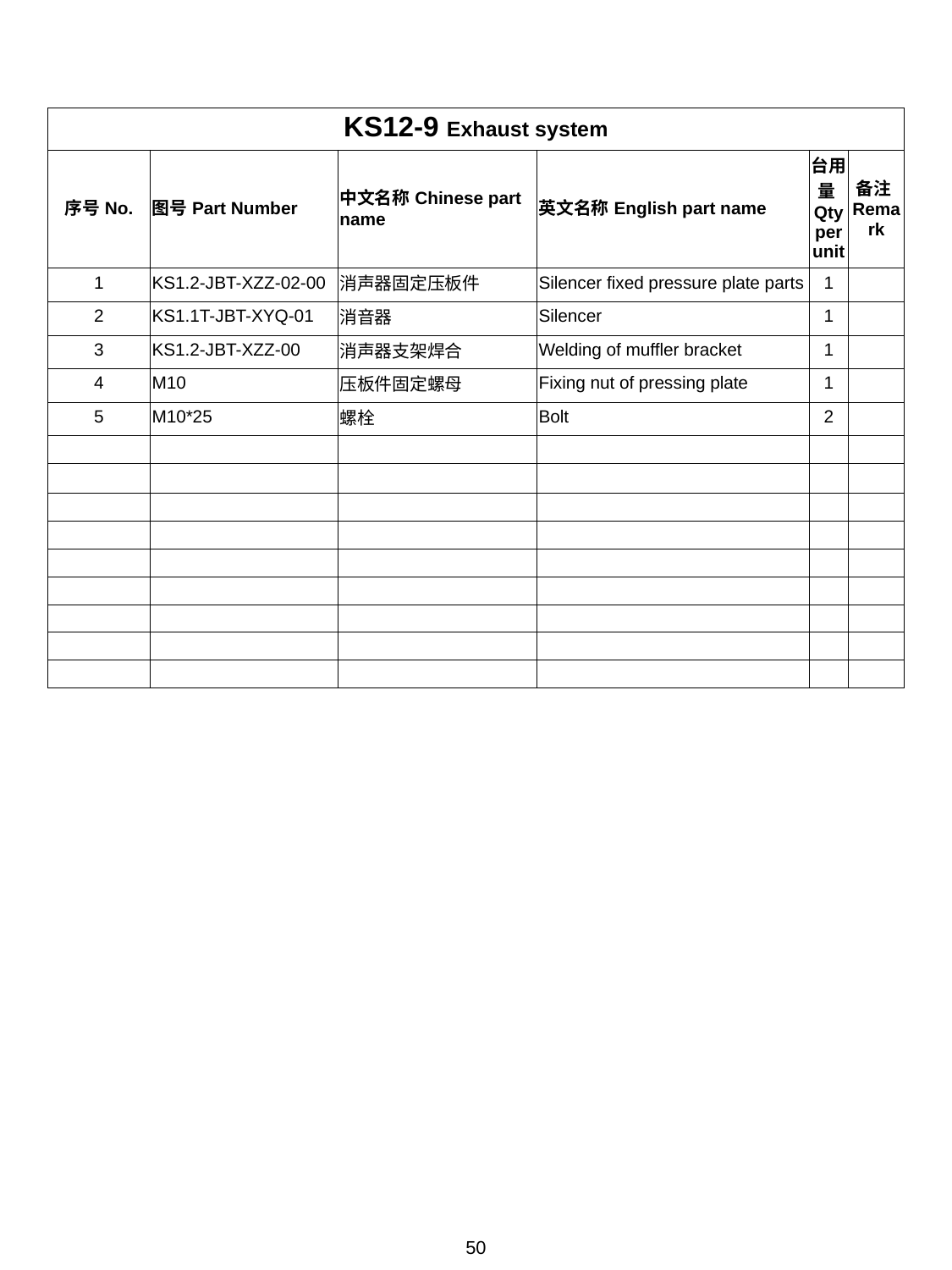

| KS12-9 Exhaust system |  |  |  |  |  |
| --- | --- | --- | --- | --- | --- |
| 序号No. | 图号Part Number | 中文名称Chinese part name | 英文名称English part name | 台用量Qty per unit | 备注Remark |
| 1 | KS1.2-JBT-XZZ-02-00 | 消声器固定压板件 | Silencer fixed pressure plate parts | 1 |  |
| 2 | KS1.1T-JBT-XYQ-01 | 消音器 | Silencer | 1 |  |
| 3 | KS1.2-JBT-XZZ-00 | 消声器支架焊合 | Welding of muffler bracket | 1 |  |
| 4 | M10 | 压板件固定螺母 | Fixing nut of pressing plate | 1 |  |
| 5 | M10\*25 | 螺栓 | Bolt | 2 |  |
|  |  |  |  |  |  |
|  |  |  |  |  |  |
|  |  |  |  |  |  |
|  |  |  |  |  |  |
|  |  |  |  |  |  |
|  |  |  |  |  |  |
|  |  |  |  |  |  |
|  |  |  |  |  |  |
|  |  |  |  |  |  |
50